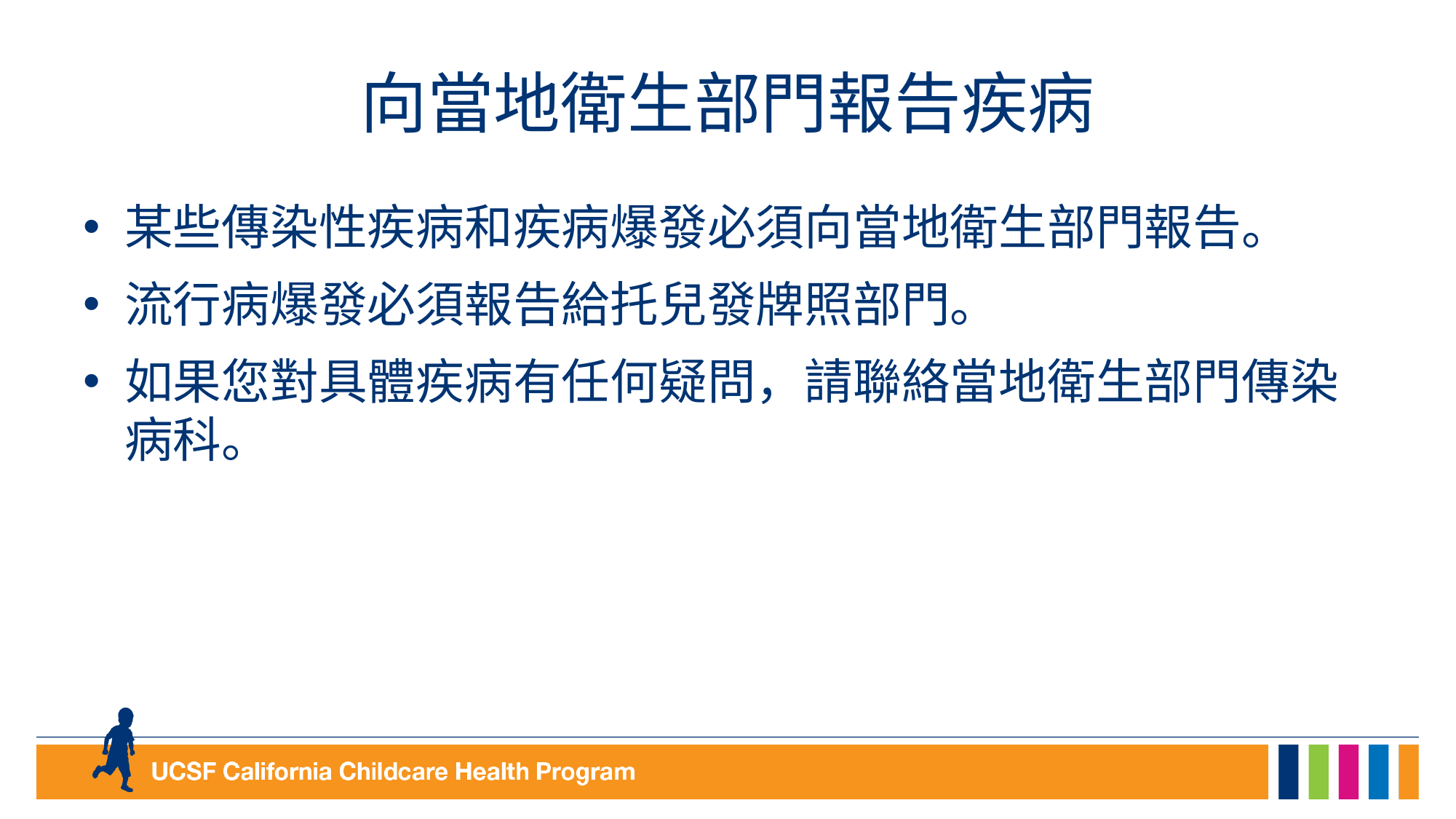

# 向當地衛生部門報告疾病
某些傳染性疾病和疾病爆發必須向當地衛生部門報告。
流行病爆發必須報告給托兒發牌照部門。
如果您對具體疾病有任何疑問，請聯絡當地衛生部門傳染病科。